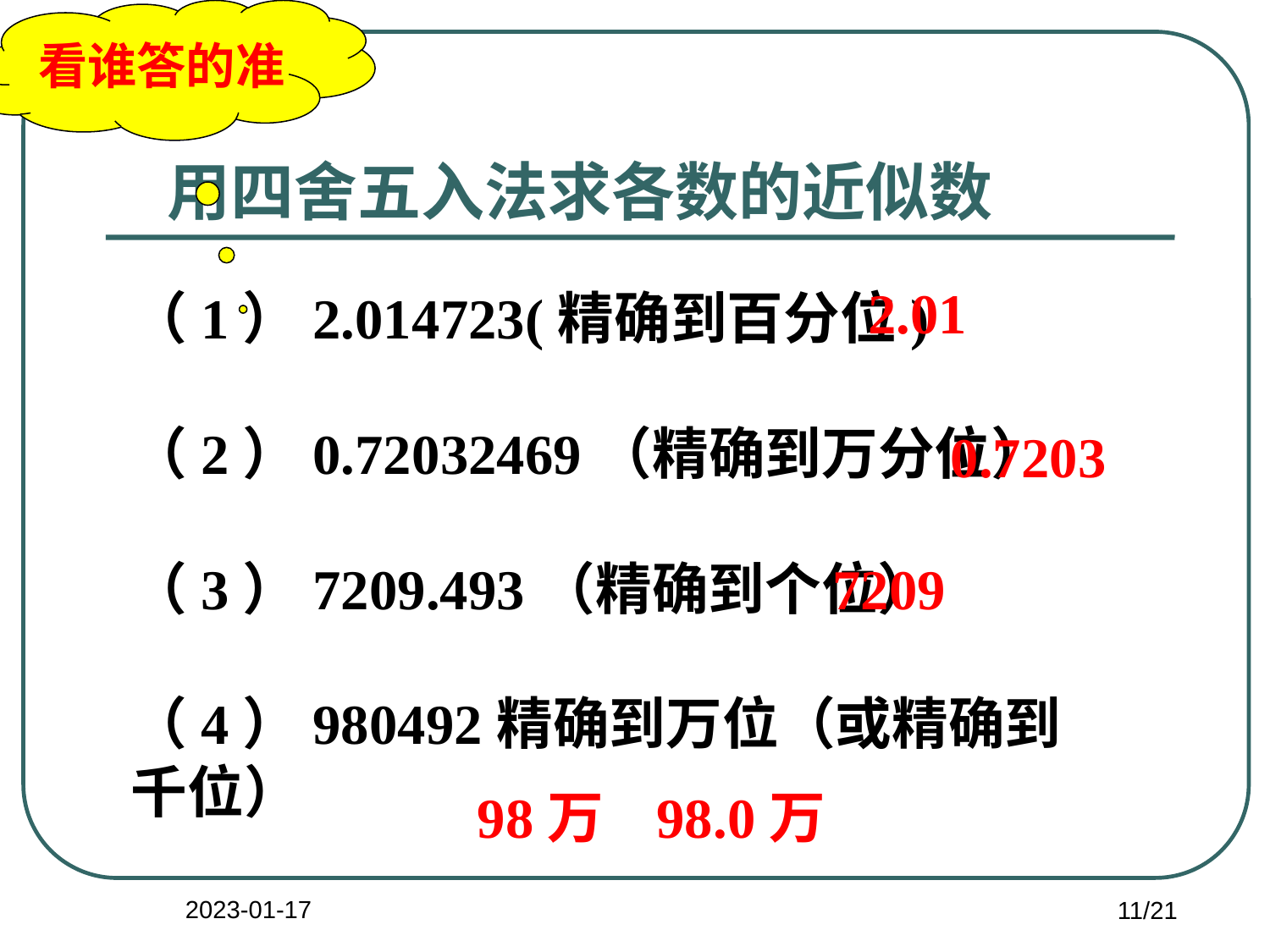

看谁答的准
用四舍五入法求各数的近似数
2.01
（1）2.014723(精确到百分位)

（2）0.72032469（精确到万分位）

（3）7209.493（精确到个位）

（4）980492精确到万位（或精确到千位）
0.7203
7209
98万   98.0万
2023-01-17
11/21